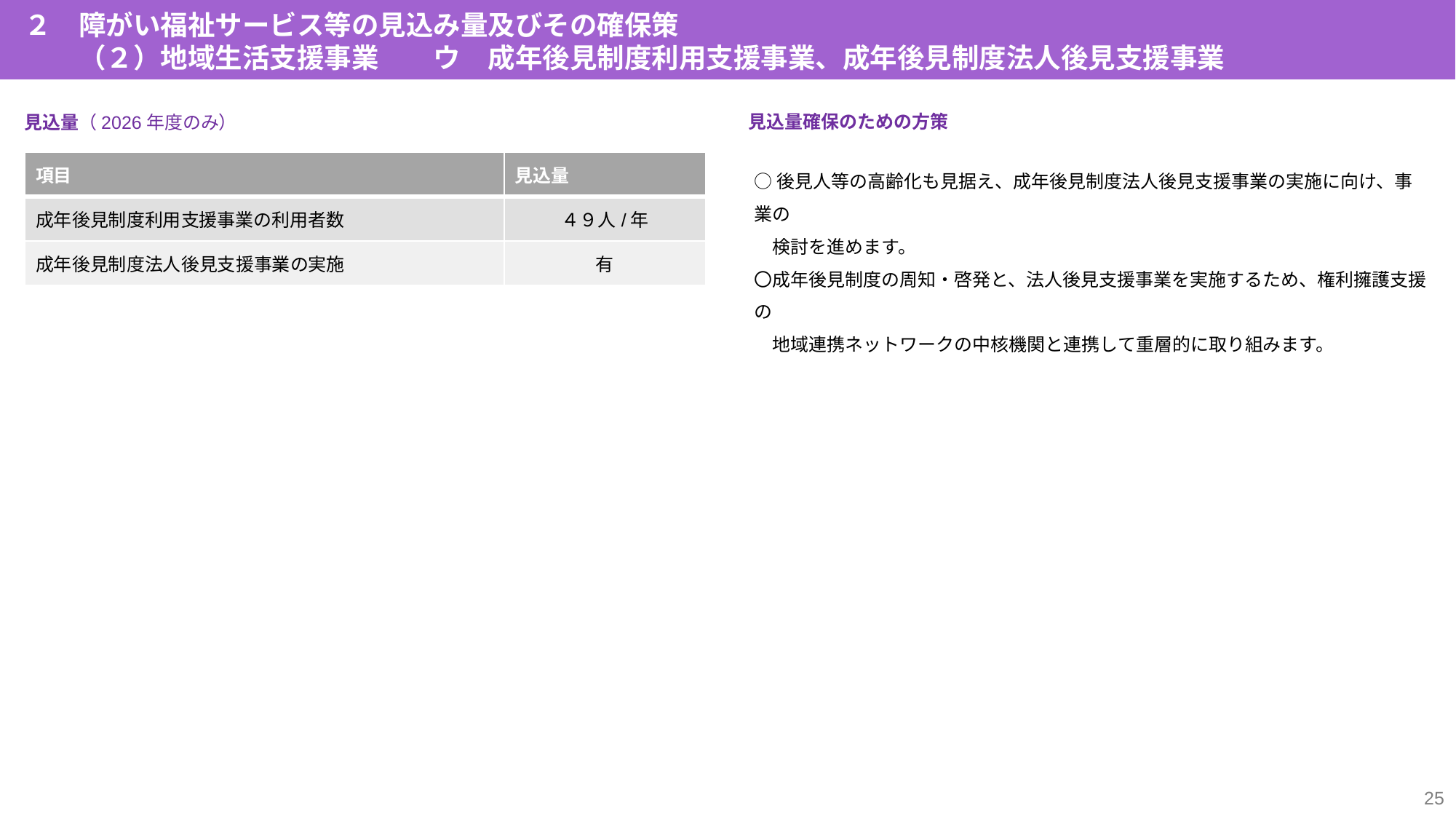

２　障がい福祉サービス等の見込み量及びその確保策
　　（２）地域生活支援事業　　ウ　成年後見制度利用支援事業、成年後見制度法人後見支援事業
見込量確保のための方策
見込量（2026年度のみ）
| 項目 | 見込量 |
| --- | --- |
| 成年後見制度利用支援事業の利用者数 | ４９人/年 |
| 成年後見制度法人後見支援事業の実施 | 有 |
○後見人等の高齢化も見据え、成年後見制度法人後見支援事業の実施に向け、事業の
　検討を進めます。
〇成年後見制度の周知・啓発と、法人後見支援事業を実施するため、権利擁護支援の
　地域連携ネットワークの中核機関と連携して重層的に取り組みます。
25